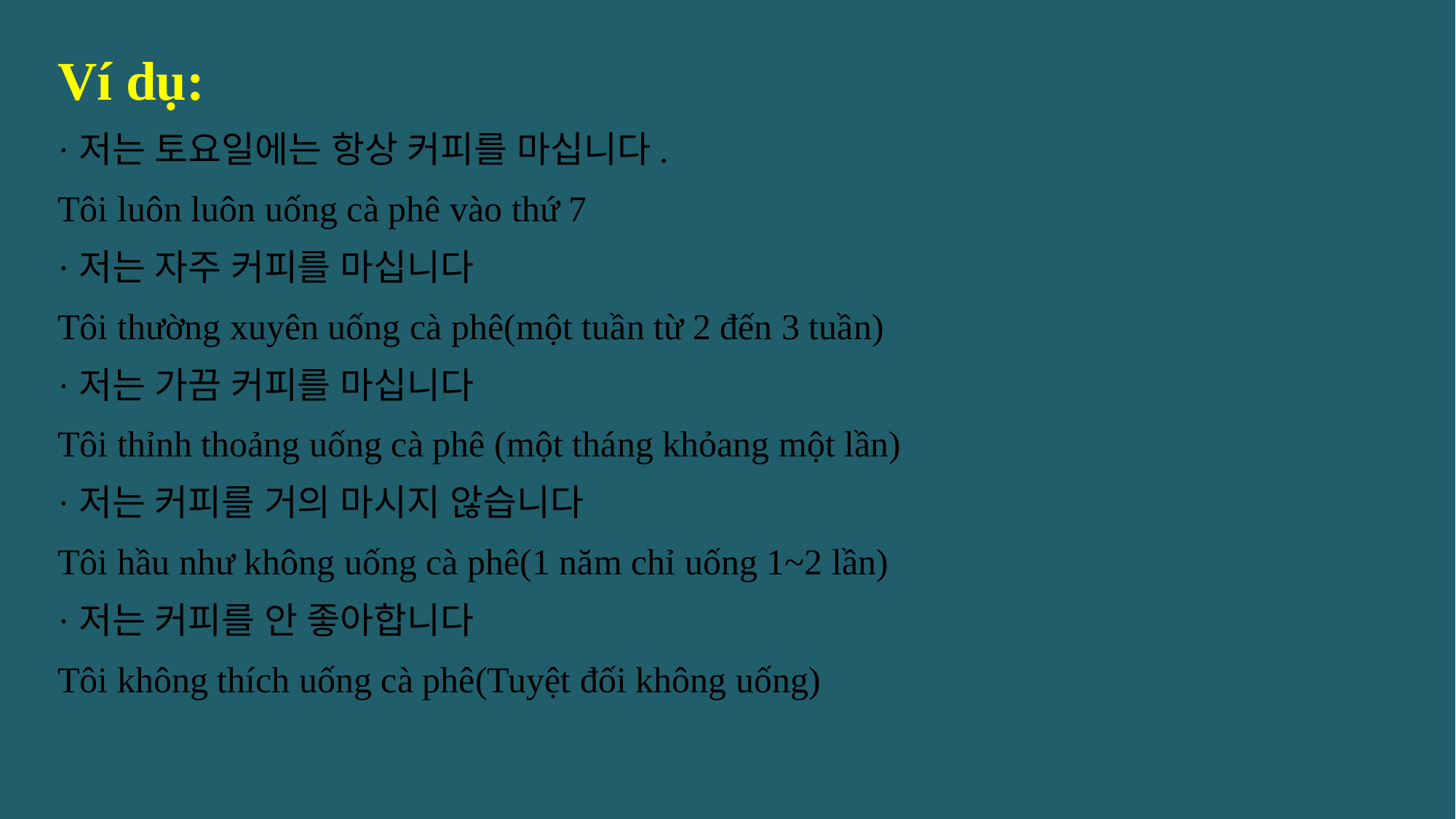

Ví dụ:
·저는 토요일에는 항상 커피를 마십니다.
Tôi luôn luôn uống cà phê vào thứ 7
·저는 자주 커피를 마십니다
Tôi thường xuyên uống cà phê(một tuần từ 2 đến 3 tuần)
·저는 가끔 커피를 마십니다
Tôi thỉnh thoảng uống cà phê (một tháng khỏang một lần)
·저는 커피를 거의 마시지 않습니다
Tôi hầu như không uống cà phê(1 năm chỉ uống 1~2 lần)
·저는 커피를 안 좋아합니다
Tôi không thích uống cà phê(Tuyệt đối không uống)